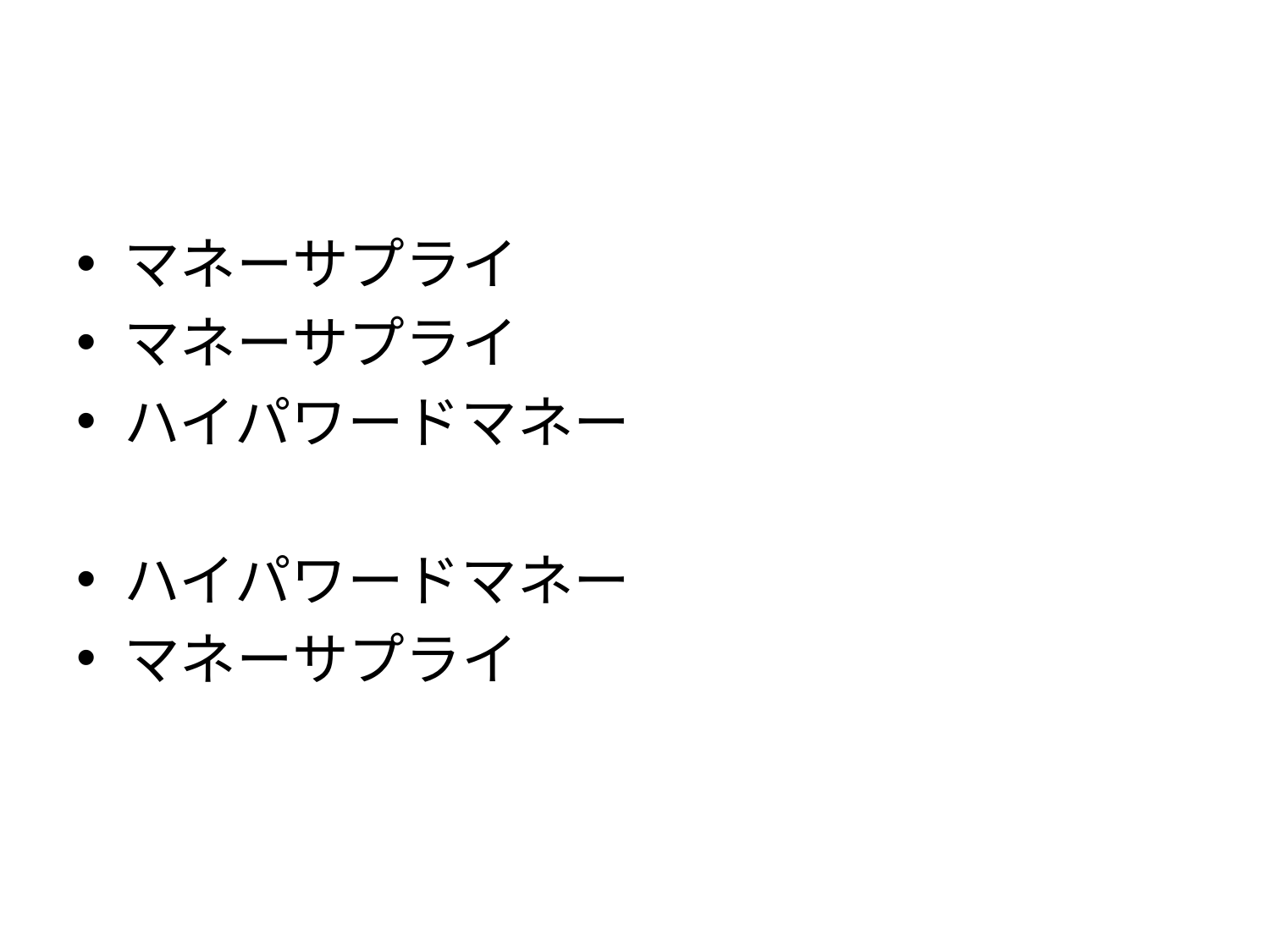

#
マネーサプライ
マネーサプライ
ハイパワードマネー

ハイパワードマネー
マネーサプライ